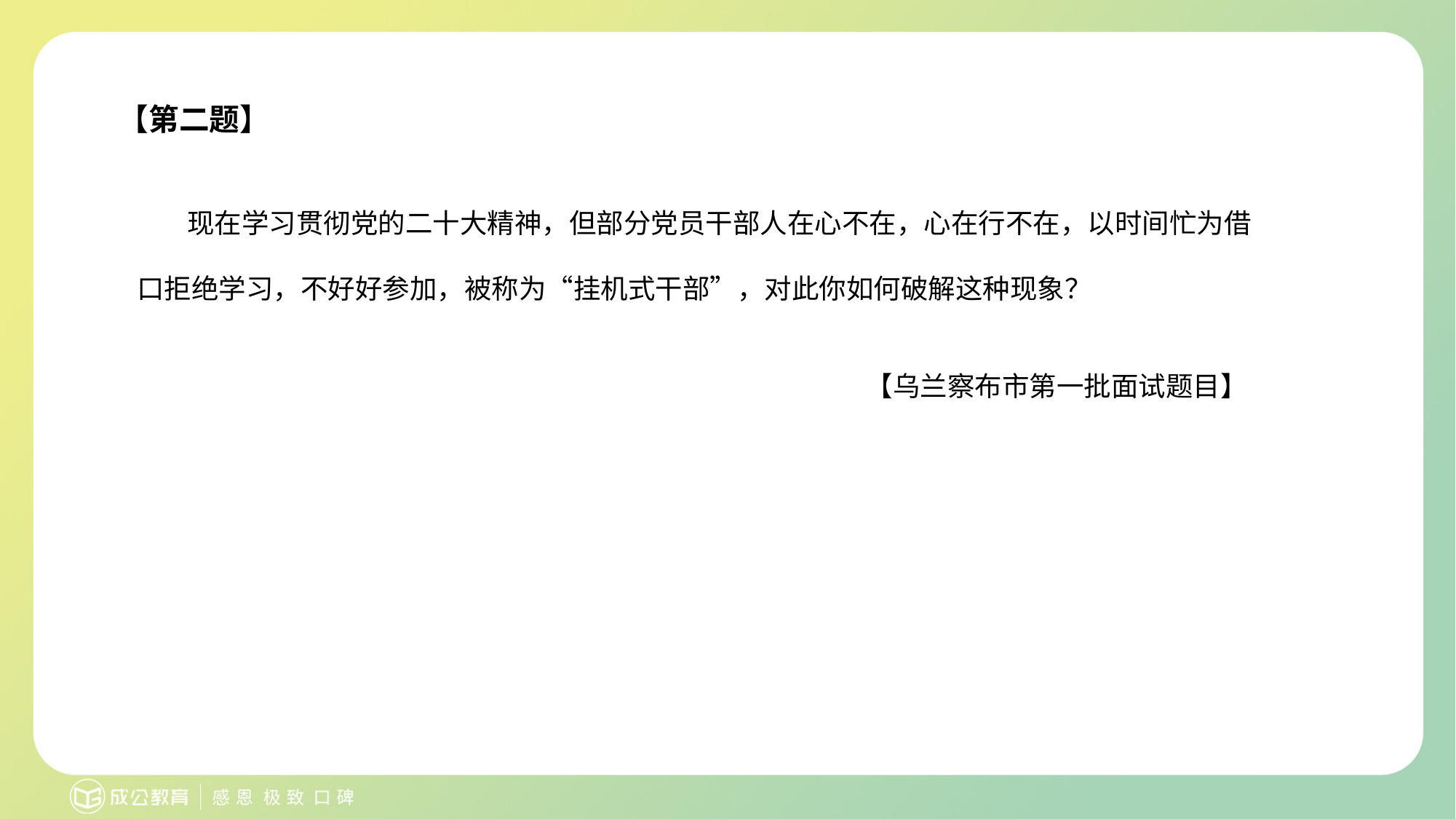

【第二题】
       现在学习贯彻党的二十大精神，但部分党员干部人在心不在，心在行不在，以时间忙为借口拒绝学习，不好好参加，被称为“挂机式干部”，对此你如何破解这种现象？

【乌兰察布市第一批面试题目】